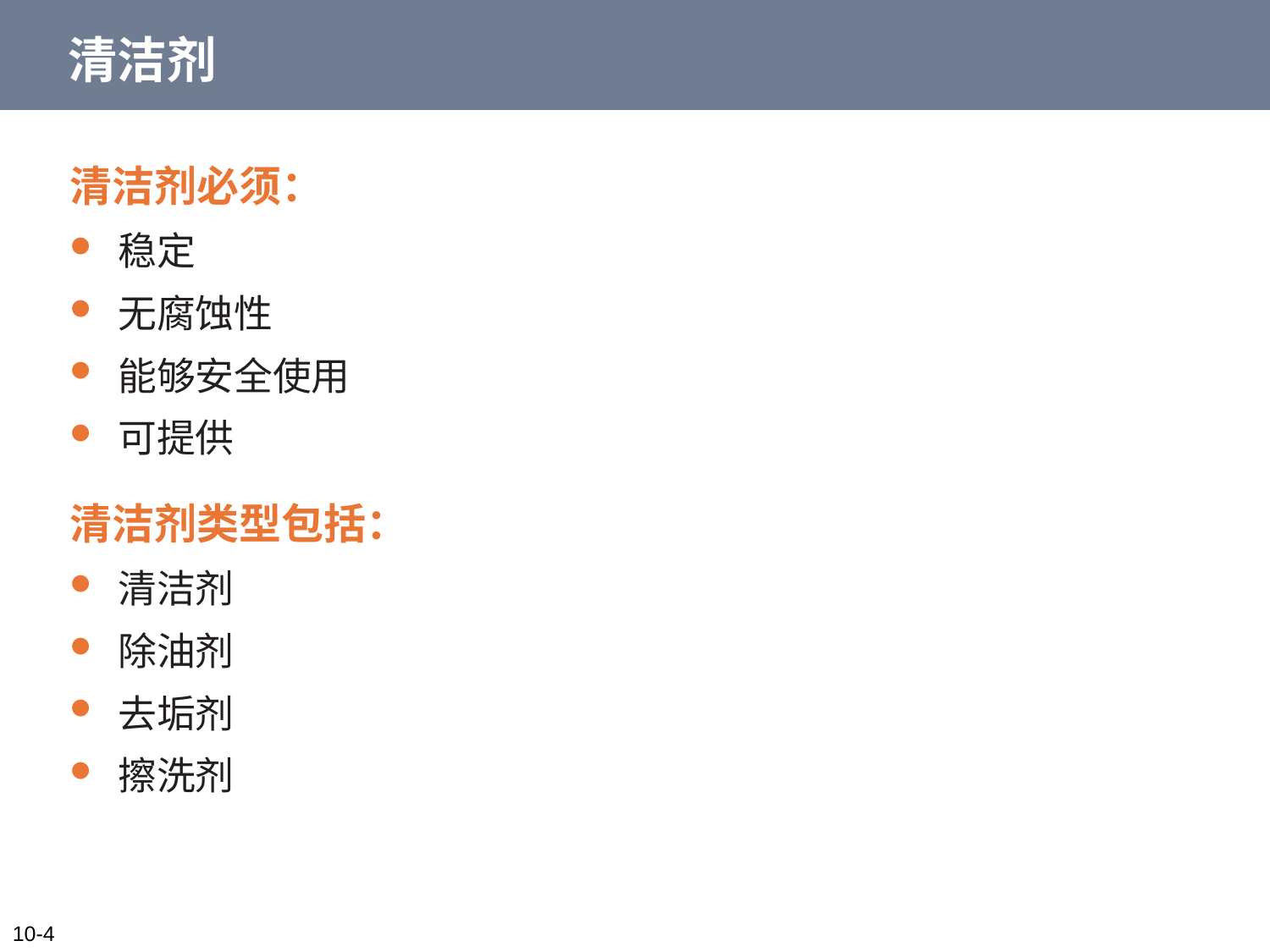

# 清洁剂
清洁剂必须：
稳定
无腐蚀性
能够安全使用
可提供
清洁剂类型包括：
清洁剂
除油剂
去垢剂
擦洗剂
10-4